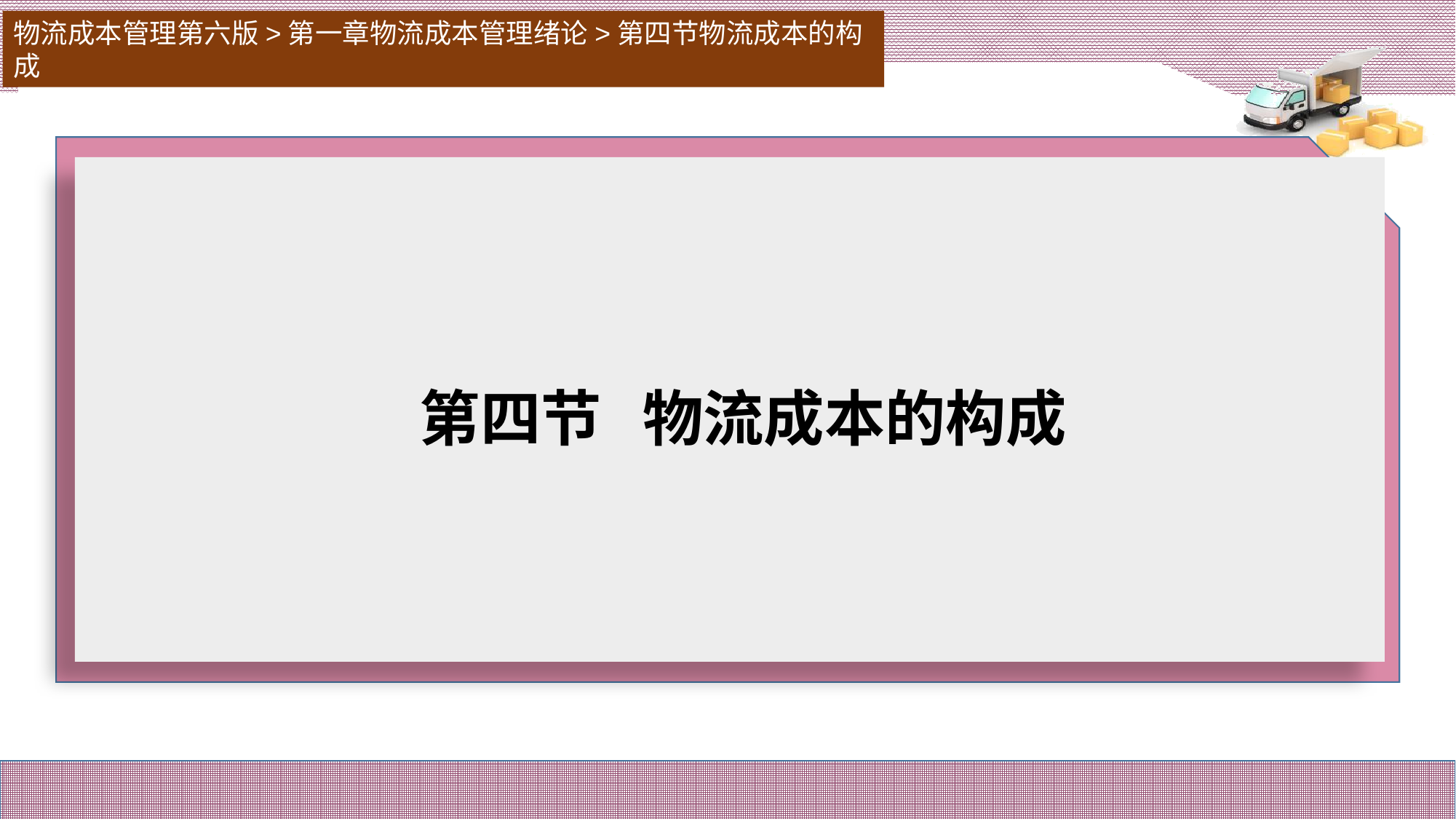

物流成本管理第六版>第一章物流成本管理绪论>第四节物流成本的构成
# 第四节   物流成本的构成